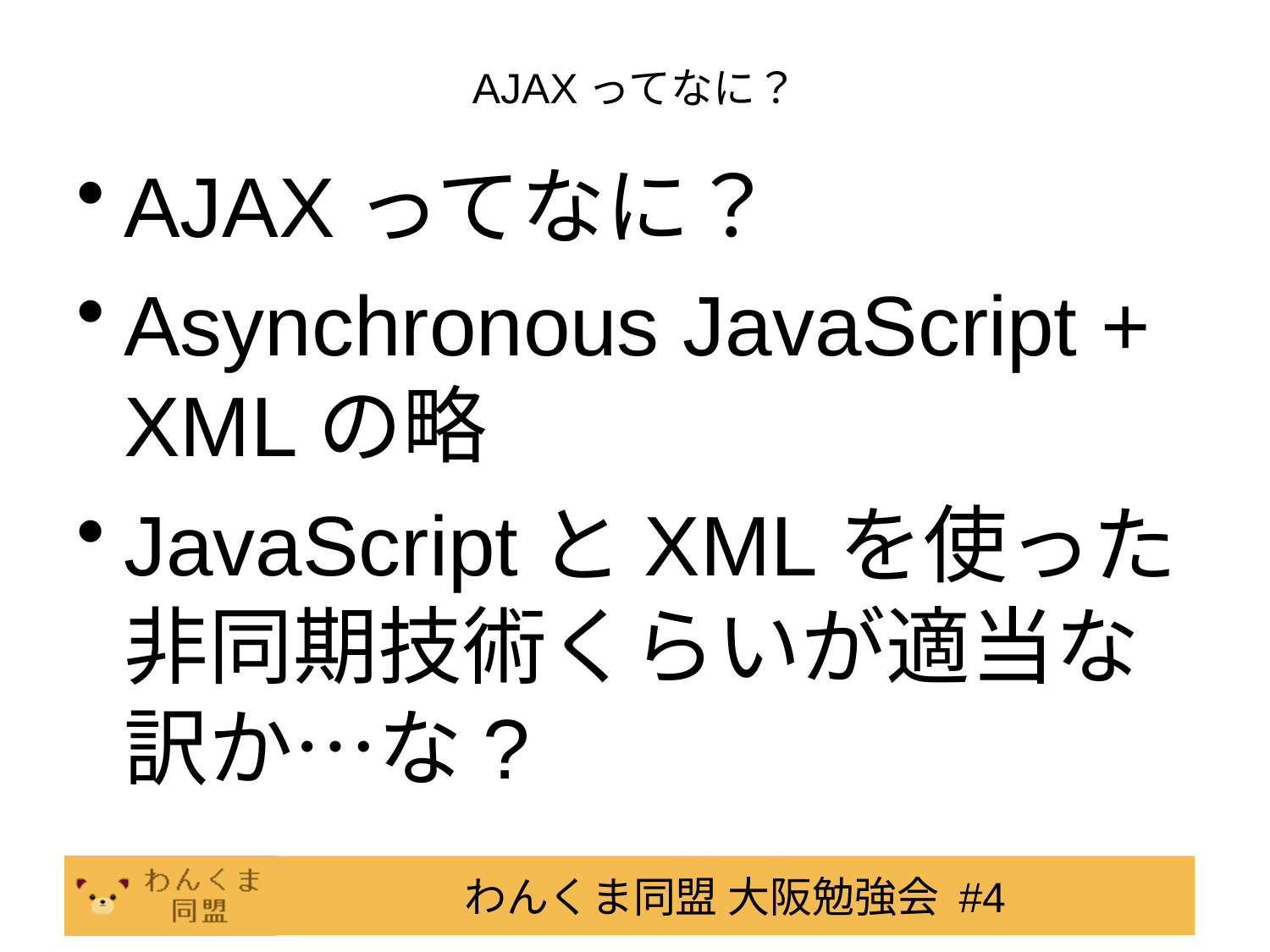

# AJAXってなに？
AJAXってなに？
Asynchronous JavaScript + XMLの略
JavaScriptとXMLを使った非同期技術くらいが適当な訳か…な?